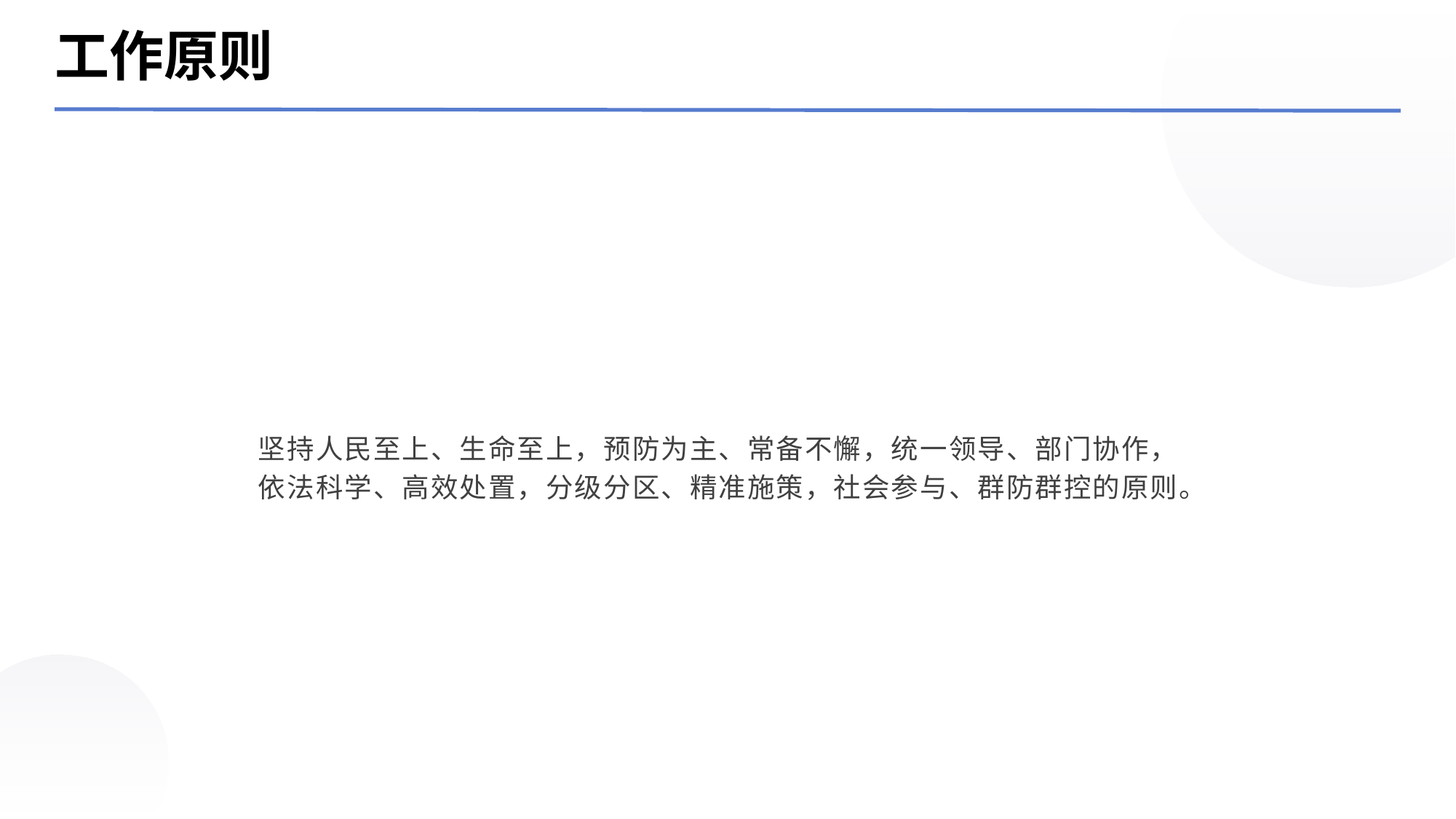

工作原则
坚持人民至上、生命至上，预防为主、常备不懈，统一领导、部门协作，依法科学、高效处置，分级分区、精准施策，社会参与、群防群控的原则。